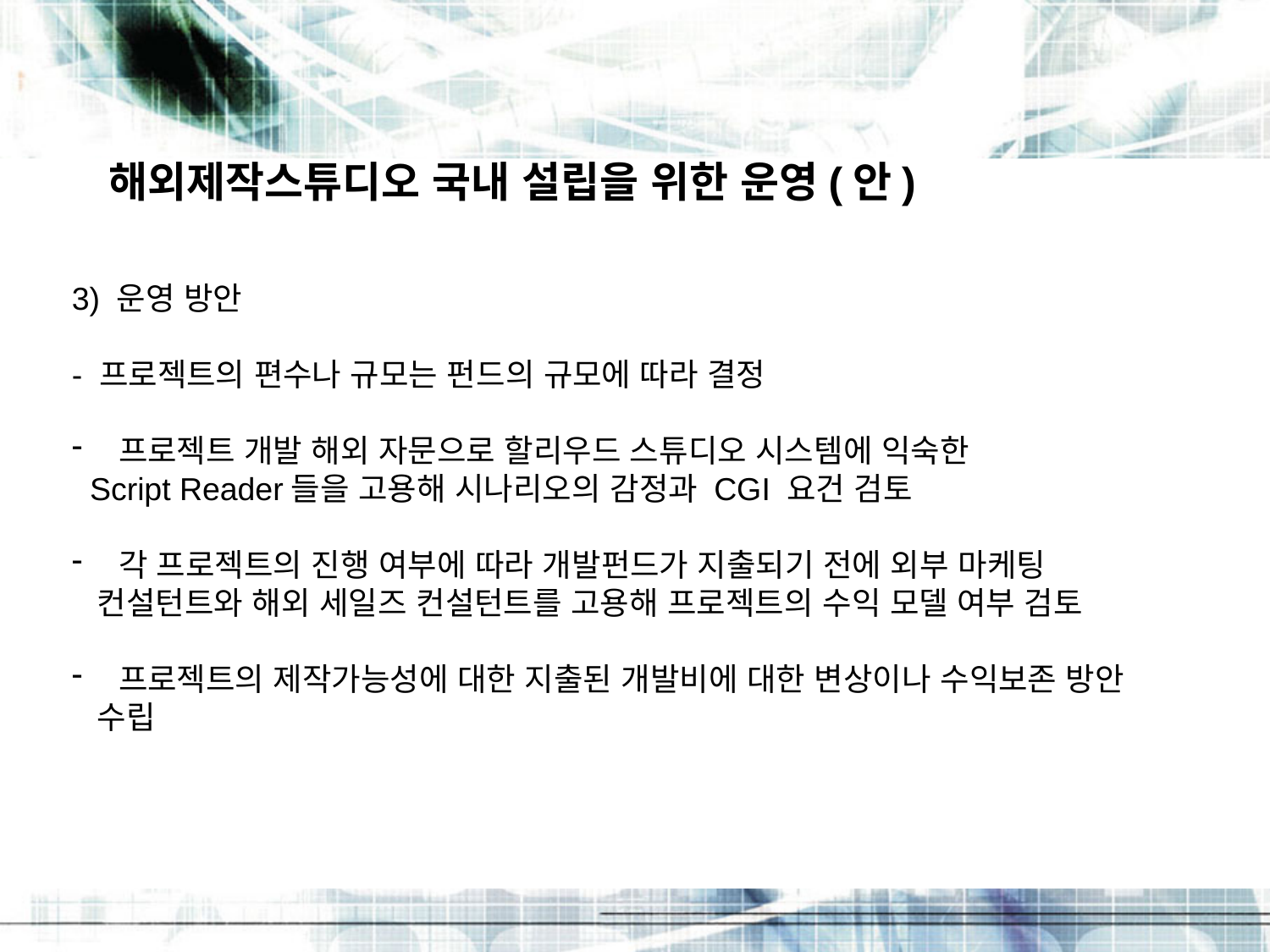

해외제작스튜디오 국내 설립을 위한 운영(안)

3) 운영 방안

- 프로젝트의 편수나 규모는 펀드의 규모에 따라 결정

 프로젝트 개발 해외 자문으로 할리우드 스튜디오 시스템에 익숙한
  Script Reader들을 고용해 시나리오의 감정과 CGI 요건 검토

 각 프로젝트의 진행 여부에 따라 개발펀드가 지출되기 전에 외부 마케팅
  컨설턴트와 해외 세일즈 컨설턴트를 고용해 프로젝트의 수익 모델 여부 검토

 프로젝트의 제작가능성에 대한 지출된 개발비에 대한 변상이나 수익보존 방안
  수립